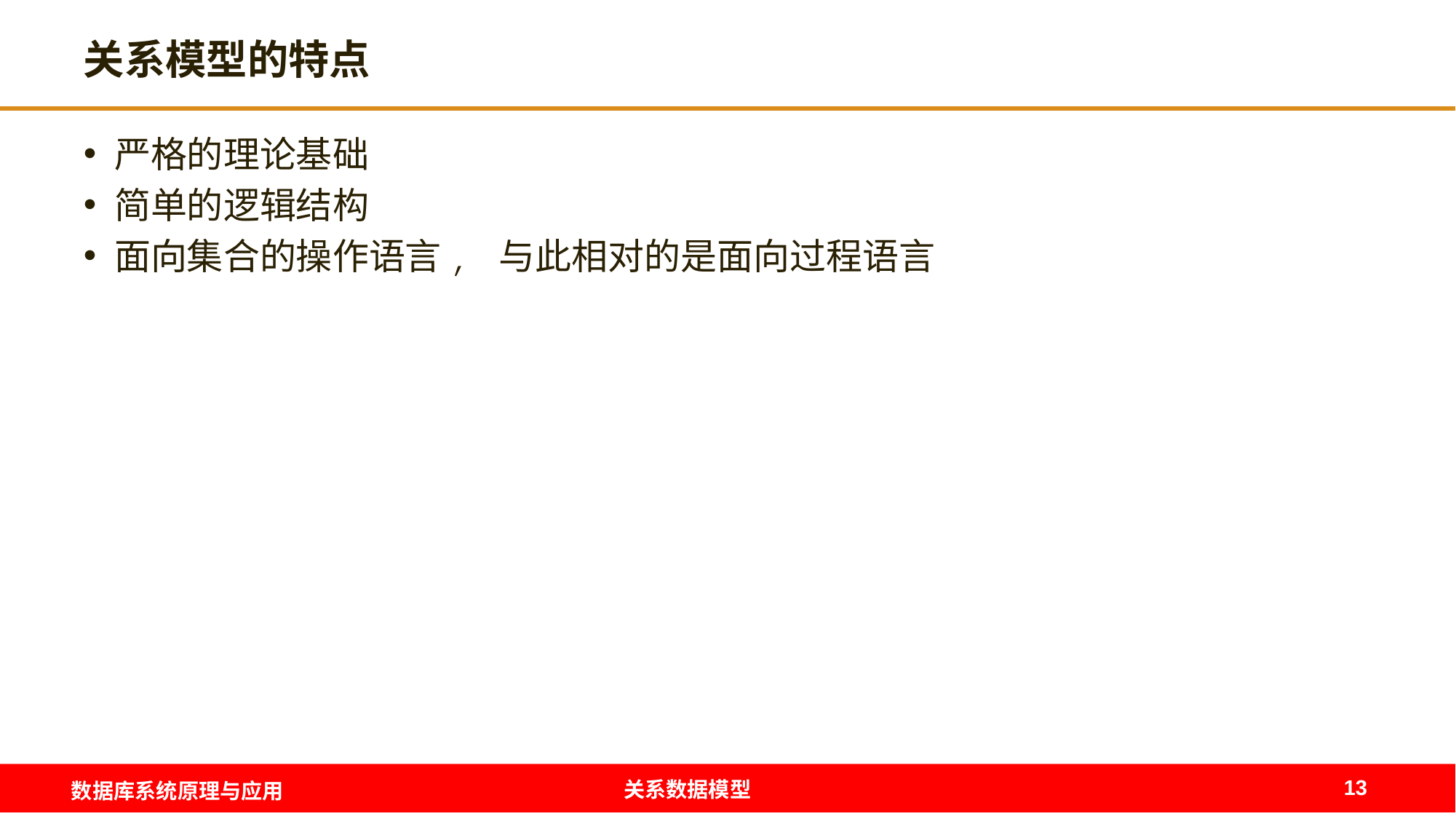

# 关系模型的特点
严格的理论基础
简单的逻辑结构
面向集合的操作语言, 与此相对的是面向过程语言